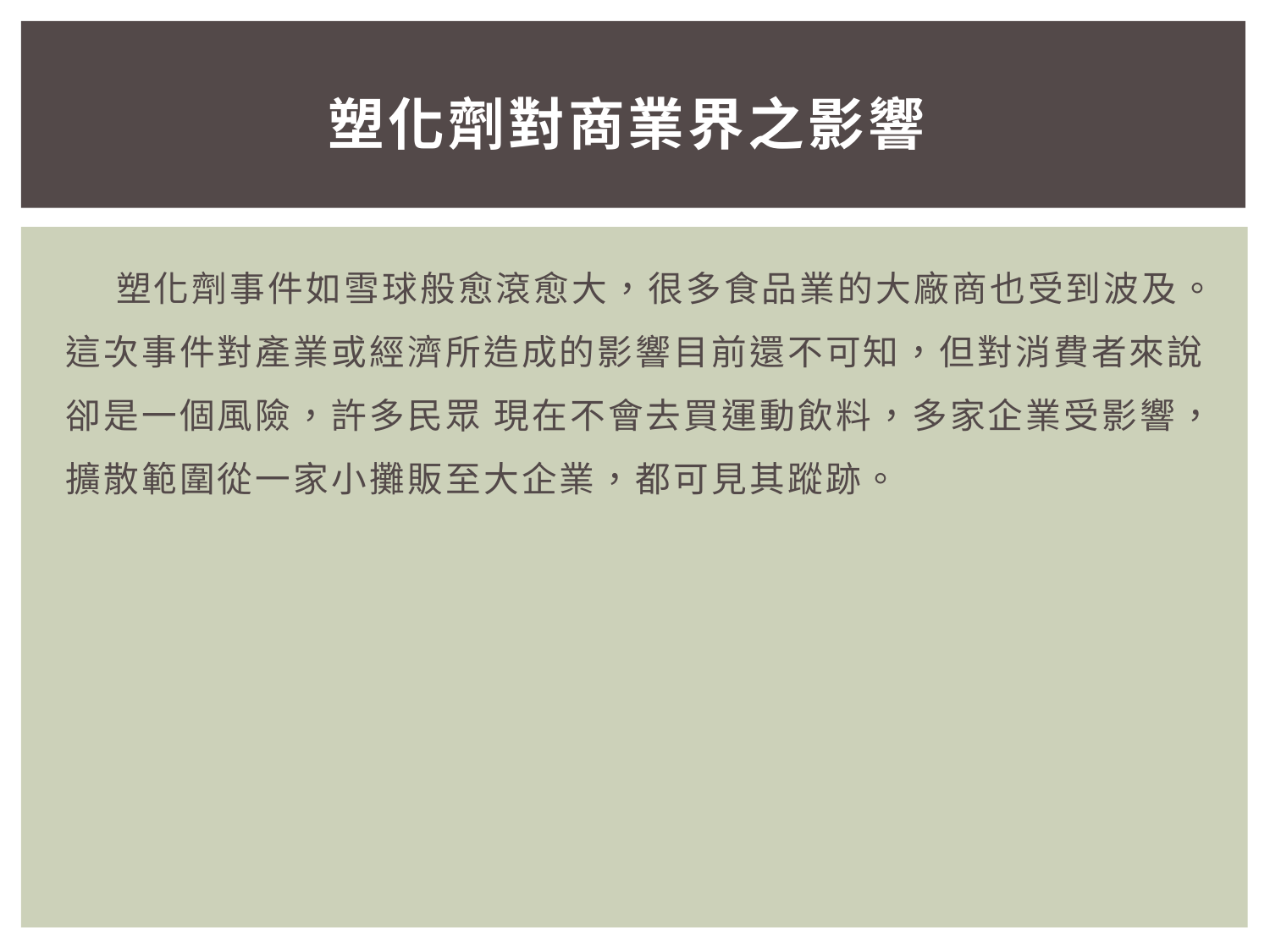

# 塑化劑對商業界之影響
    塑化劑事件如雪球般愈滾愈大，很多食品業的大廠商也受到波及。這次事件對產業或經濟所造成的影響目前還不可知，但對消費者來說卻是一個風險，許多民眾 現在不會去買運動飲料，多家企業受影響，擴散範圍從一家小攤販至大企業，都可見其蹤跡。